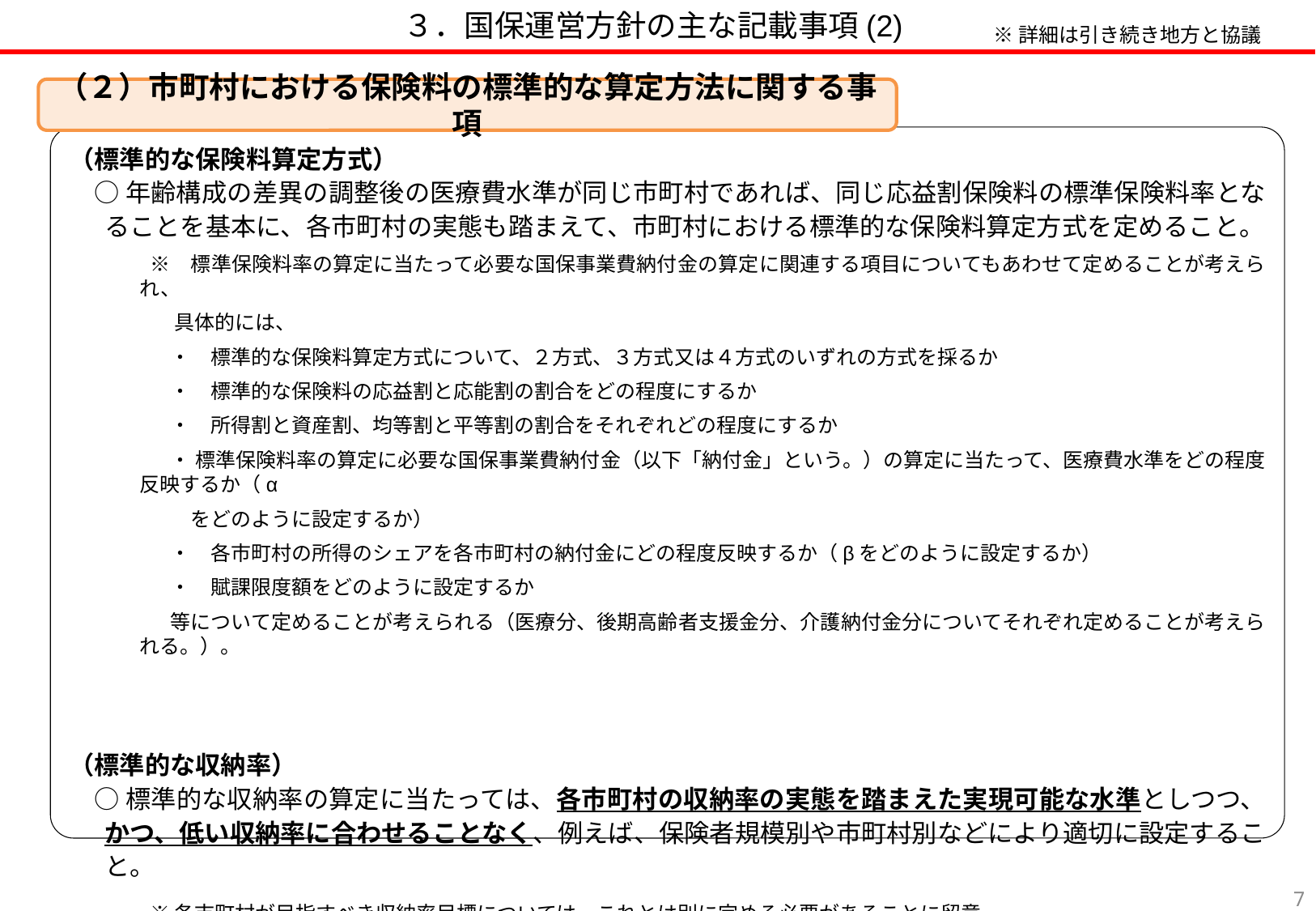

３．国保運営方針の主な記載事項(2)
※詳細は引き続き地方と協議
（２）市町村における保険料の標準的な算定方法に関する事項
（標準的な保険料算定方式）
　○ 年齢構成の差異の調整後の医療費水準が同じ市町村であれば、同じ応益割保険料の標準保険料率となることを基本に、各市町村の実態も踏まえて、市町村における標準的な保険料算定方式を定めること。
　　　　※　標準保険料率の算定に当たって必要な国保事業費納付金の算定に関連する項目についてもあわせて定めることが考えられ、
　　　　　 具体的には、
　　　　　・　標準的な保険料算定方式について、２方式、３方式又は４方式のいずれの方式を採るか
　　　　　・　標準的な保険料の応益割と応能割の割合をどの程度にするか
　　　　　・　所得割と資産割、均等割と平等割の割合をそれぞれどの程度にするか
　　　　　・ 標準保険料率の算定に必要な国保事業費納付金（以下「納付金」という。）の算定に当たって、医療費水準をどの程度反映するか（α
　　　　　　をどのように設定するか）
　　　　　・　各市町村の所得のシェアを各市町村の納付金にどの程度反映するか（βをどのように設定するか）
　　　　　・　賦課限度額をどのように設定するか
　　　　　等について定めることが考えられる（医療分、後期高齢者支援金分、介護納付金分についてそれぞれ定めることが考えられる。）。

（標準的な収納率）
　○ 標準的な収納率の算定に当たっては、各市町村の収納率の実態を踏まえた実現可能な水準としつつ、かつ、低い収納率に合わせることなく、例えば、保険者規模別や市町村別などにより適切に設定すること。
　　　　※ 各市町村が目指すべき収納率目標については、これとは別に定める必要があることに留意。
7